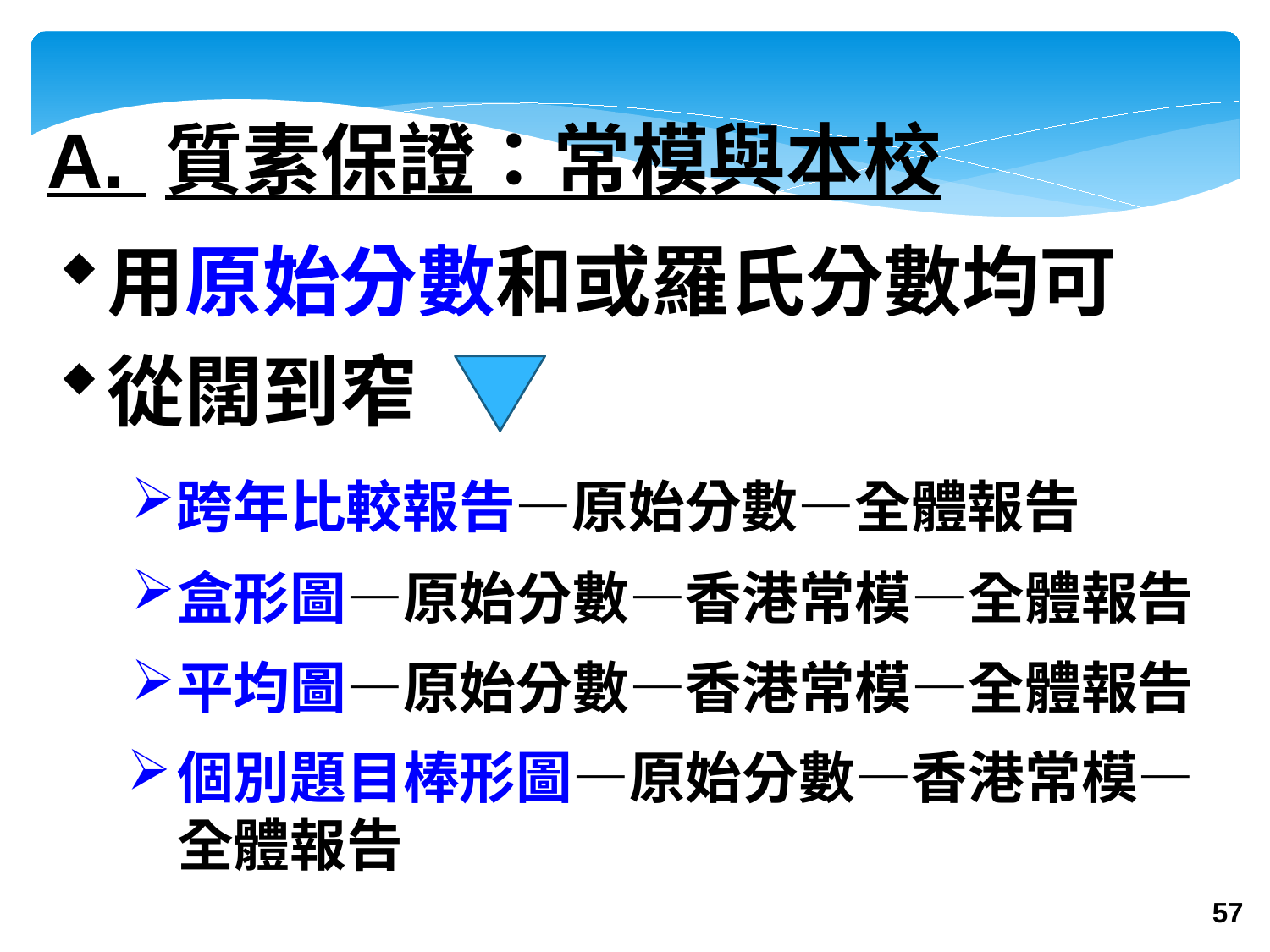

A. 質素保證：常模與本校
用原始分數和或羅氏分數均可
從闊到窄

跨年比較報告—原始分數—全體報告
盒形圖—原始分數—香港常模—全體報告
平均圖—原始分數—香港常模—全體報告
個別題目棒形圖—原始分數—香港常模—全體報告
57